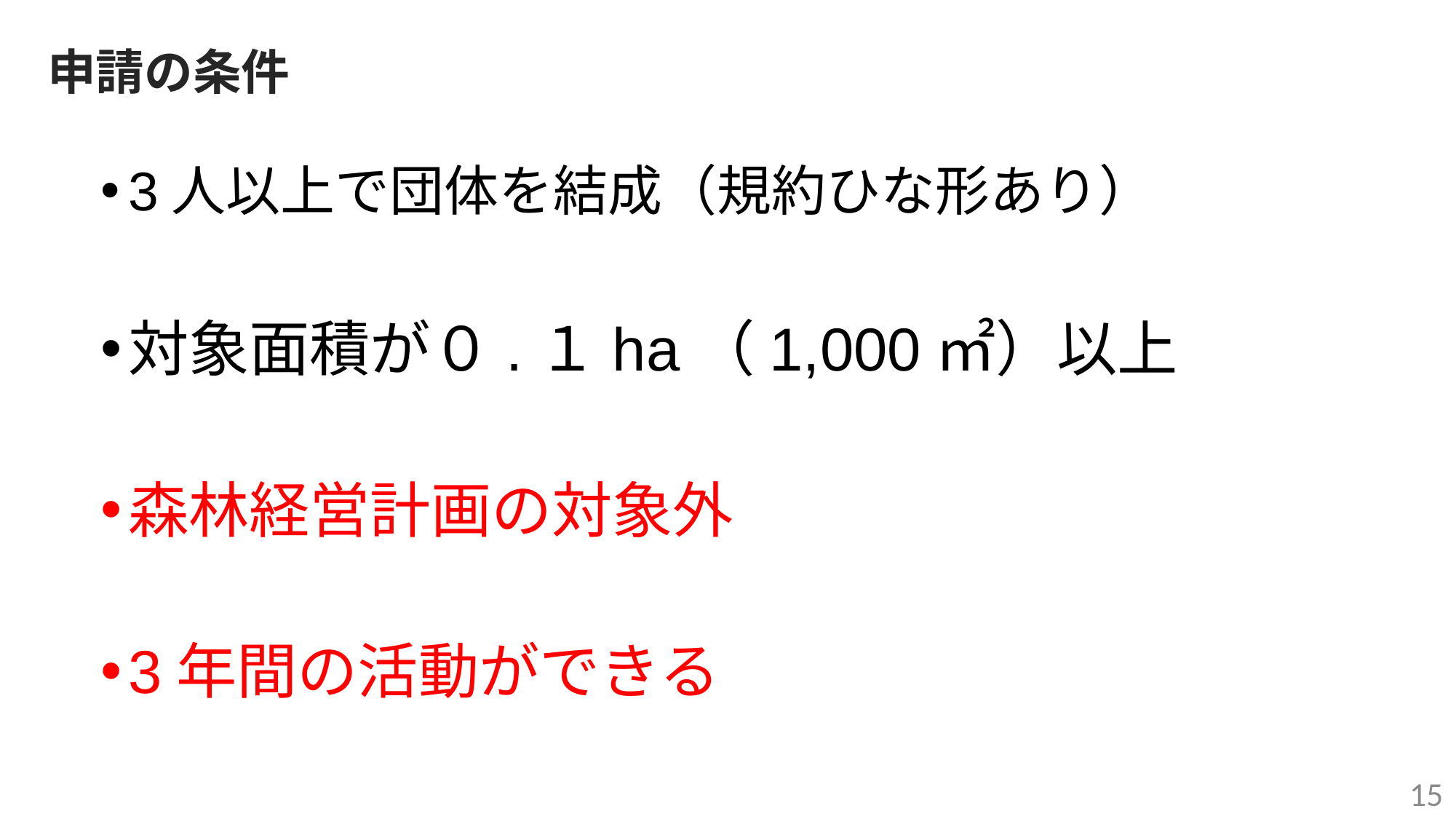

申請の条件
3人以上で団体を結成（規約ひな形あり）

対象面積が０.１ha（1,000㎡）以上

森林経営計画の対象外

3年間の活動ができる

15